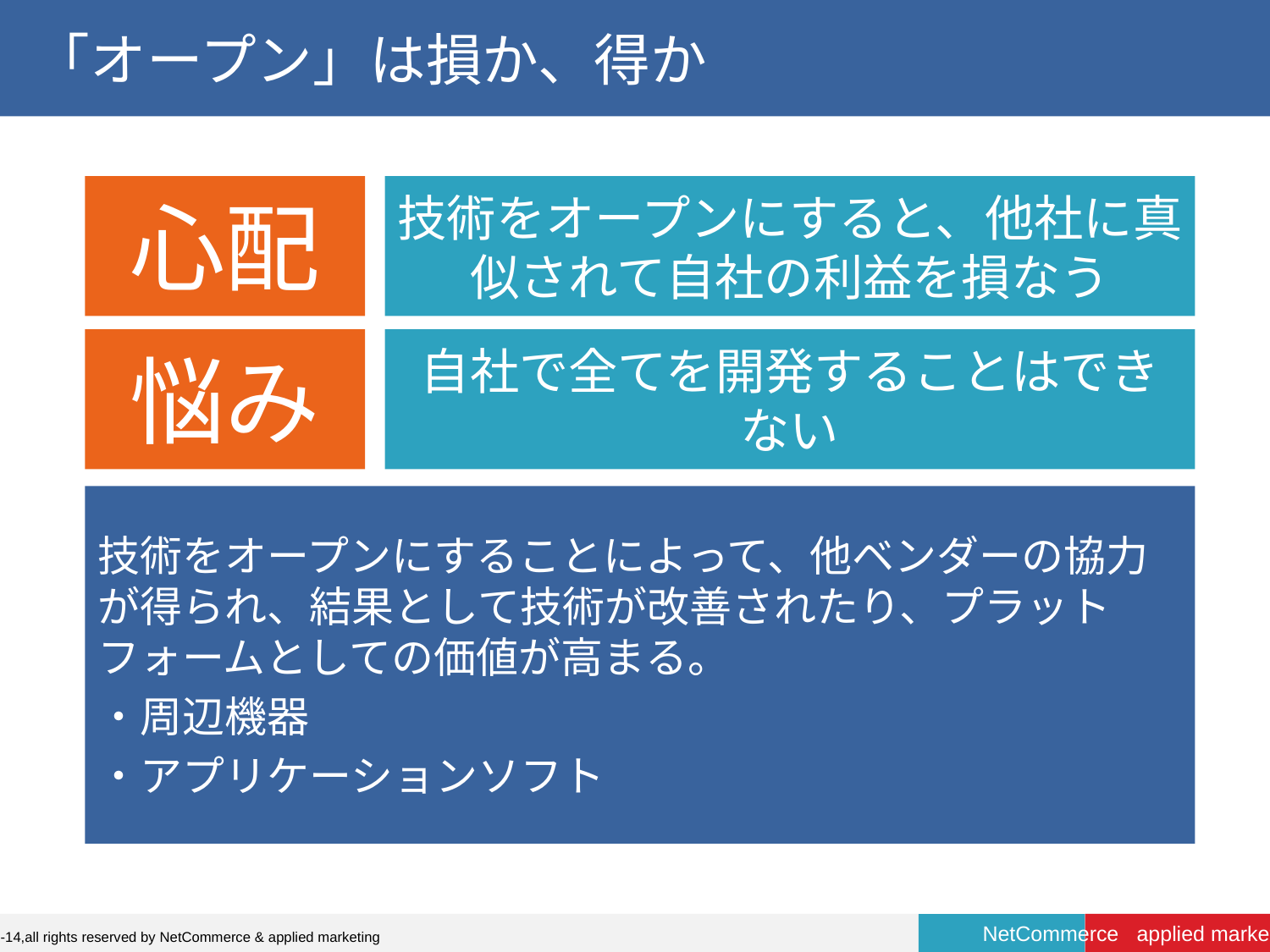

# 「オープン」は損か、得か
心配
技術をオープンにすると、他社に真似されて自社の利益を損なう
悩み
自社で全てを開発することはできない
技術をオープンにすることによって、他ベンダーの協力が得られ、結果として技術が改善されたり、プラットフォームとしての価値が高まる。
・周辺機器
・アプリケーションソフト